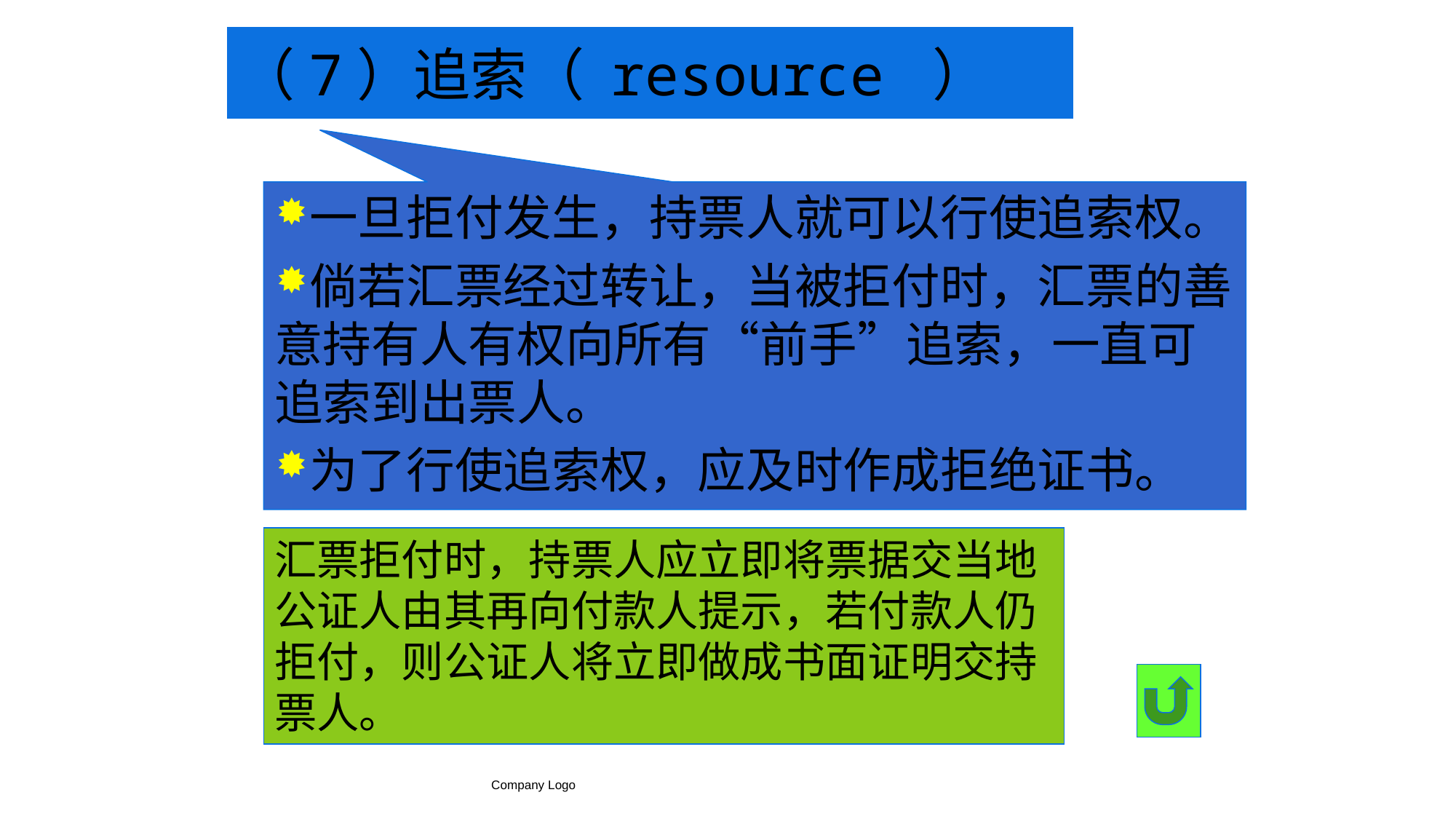

（7）追索（ resource ）
一旦拒付发生，持票人就可以行使追索权。
倘若汇票经过转让，当被拒付时，汇票的善意持有人有权向所有“前手”追索，一直可追索到出票人。
为了行使追索权，应及时作成拒绝证书。
汇票拒付时，持票人应立即将票据交当地公证人由其再向付款人提示，若付款人仍拒付，则公证人将立即做成书面证明交持票人。

Company Logo